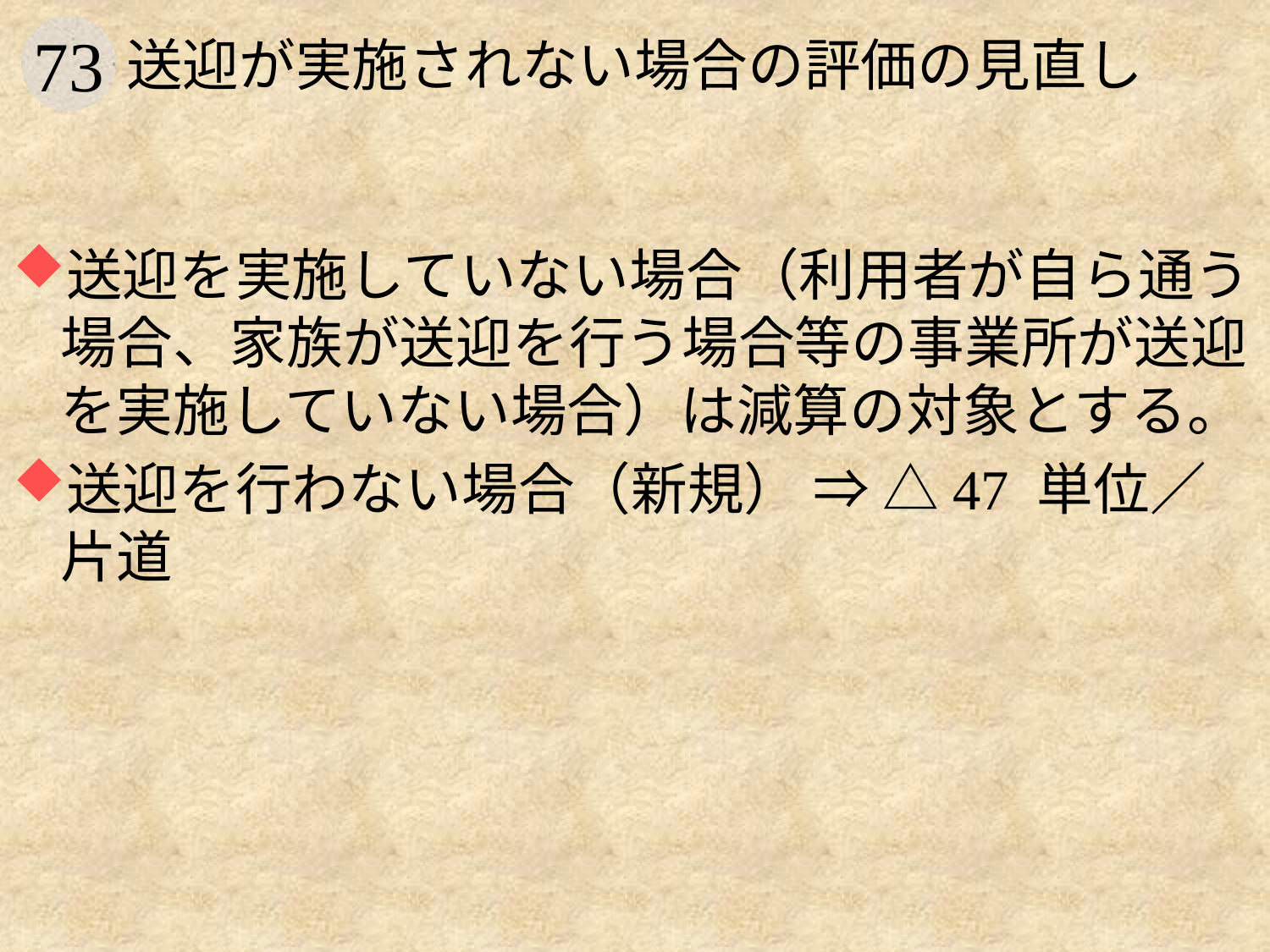

# 送迎が実施されない場合の評価の見直し
送迎を実施していない場合（利用者が自ら通う場合、家族が送迎を行う場合等の事業所が送迎を実施していない場合）は減算の対象とする。
送迎を行わない場合（新規） ⇒ △47 単位／片道